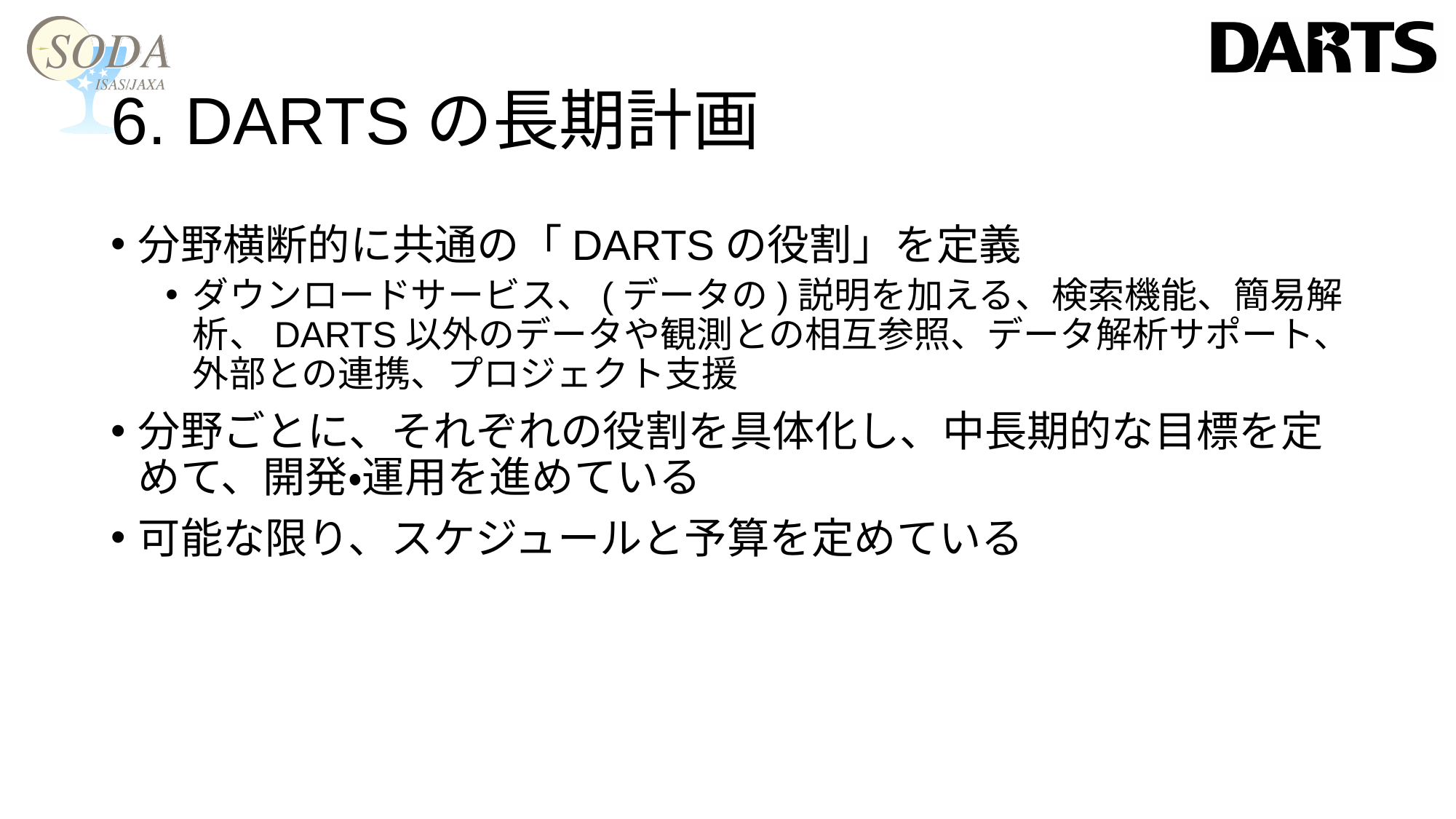

# 6. DARTSの長期計画
分野横断的に共通の「DARTSの役割」を定義
ダウンロードサービス、(データの)説明を加える、検索機能、簡易解析、DARTS以外のデータや観測との相互参照、データ解析サポート、外部との連携、プロジェクト支援
分野ごとに、それぞれの役割を具体化し、中長期的な目標を定めて、開発・運用を進めている
可能な限り、スケジュールと予算を定めている